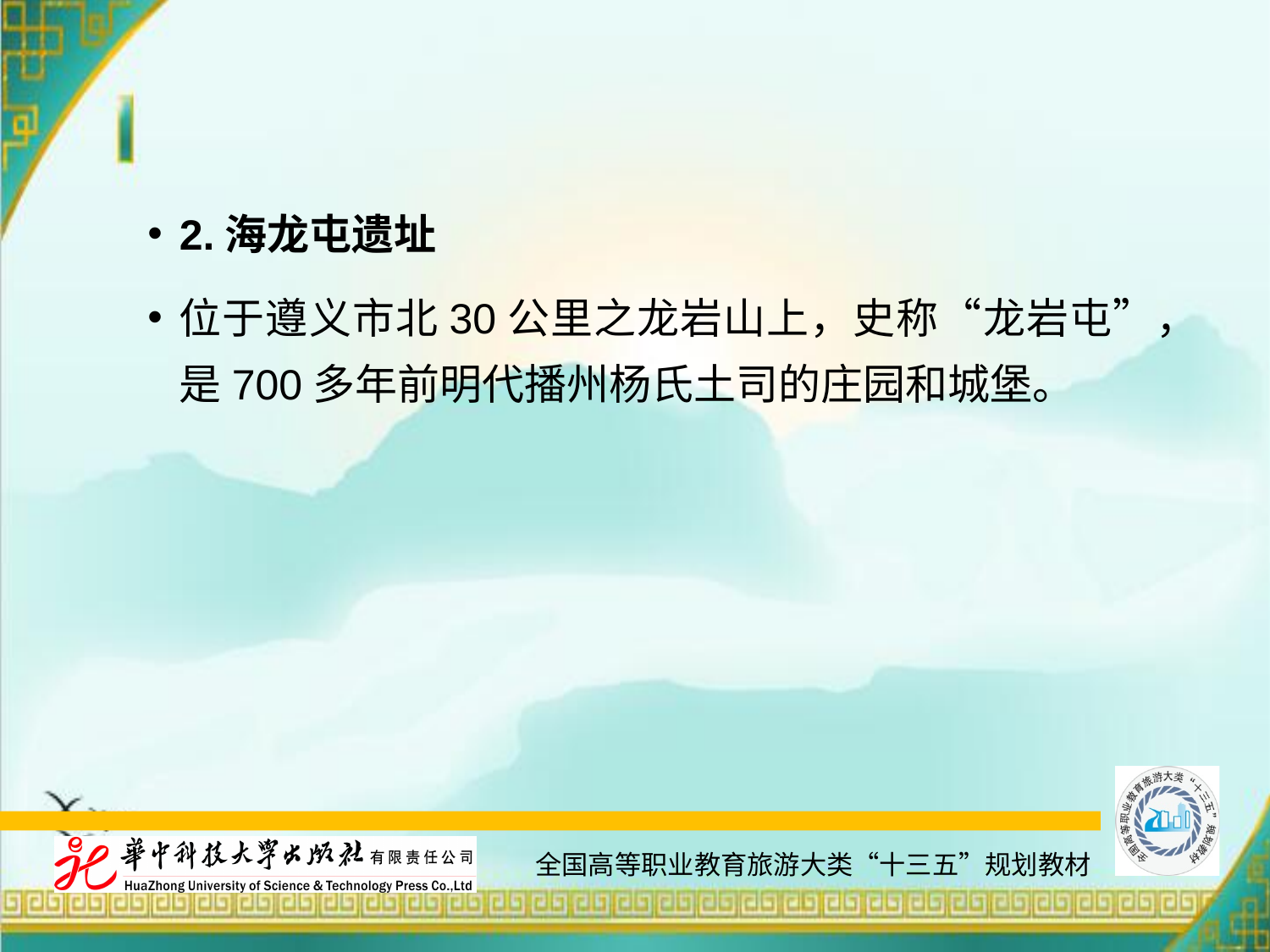

#
2.海龙屯遗址
位于遵义市北30公里之龙岩山上，史称“龙岩屯”，是700多年前明代播州杨氏土司的庄园和城堡。